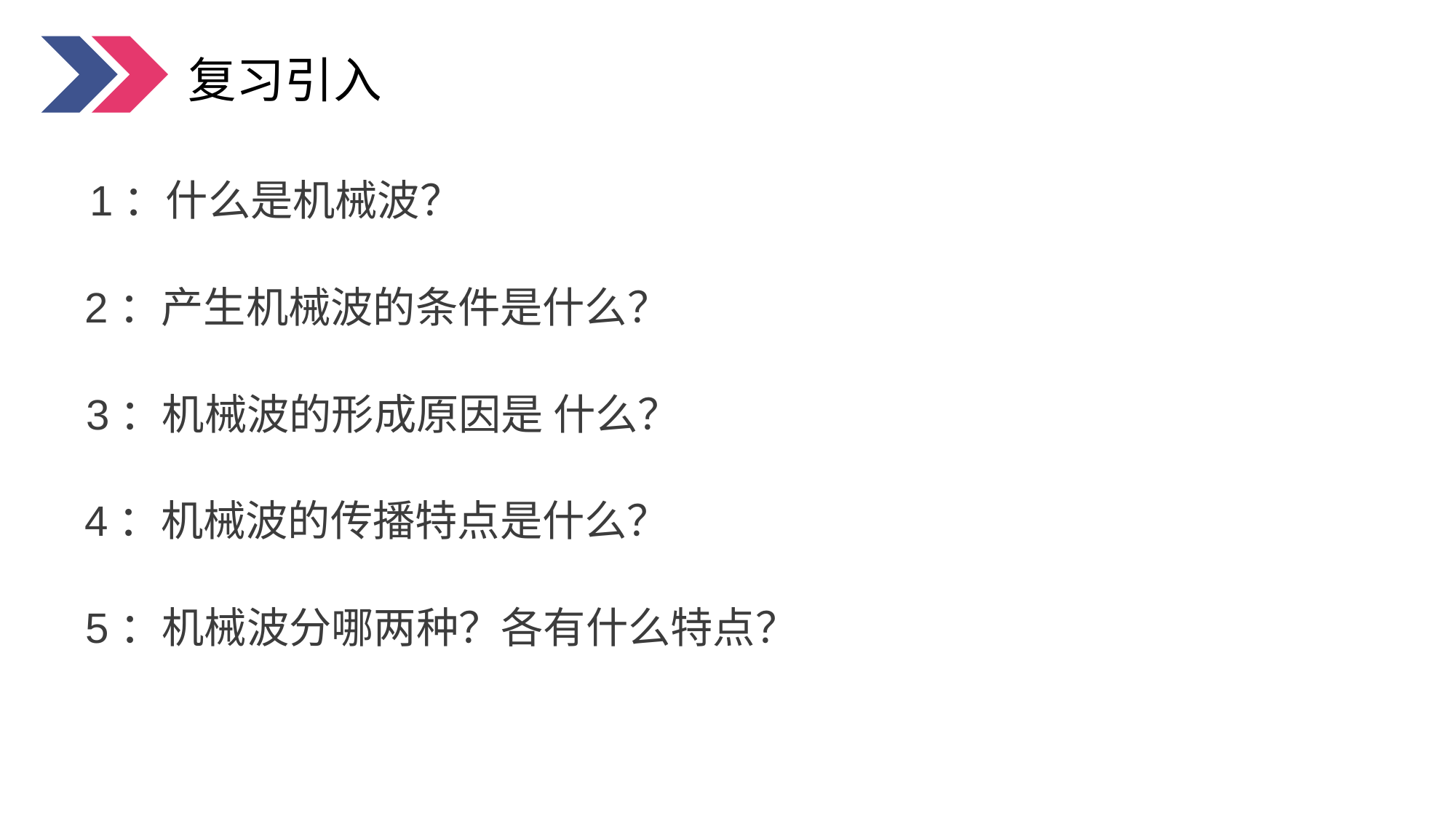

复习引入
          1：什么是机械波？
2：产生机械波的条件是什么？
 3：机械波的形成原因是 什么？
 4：机械波的传播特点是什么？
5：机械波分哪两种？各有什么特点？